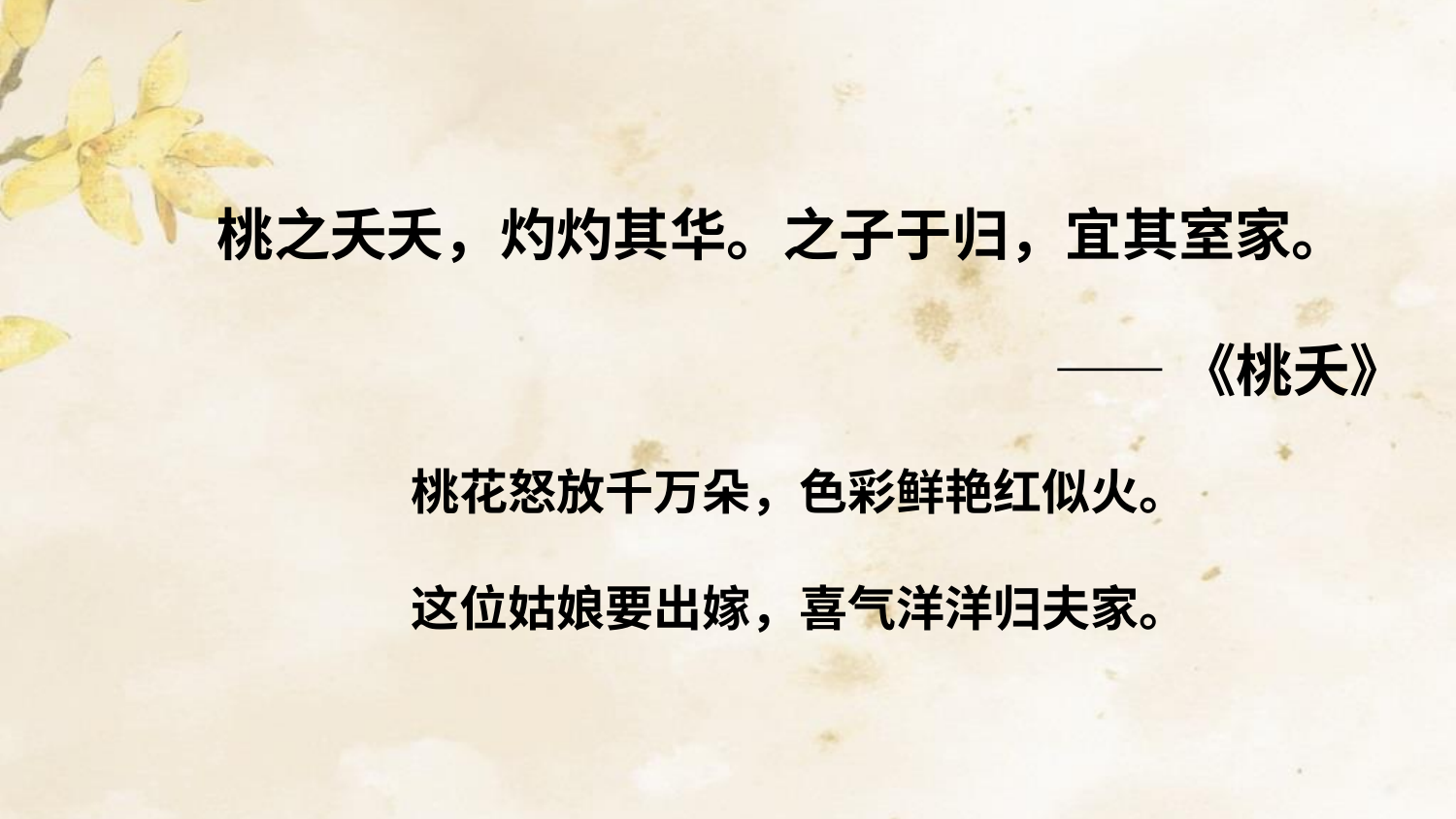

桃之夭夭，灼灼其华。之子于归，宜其室家。
——《桃夭》
        桃花怒放千万朵，色彩鲜艳红似火。
        这位姑娘要出嫁，喜气洋洋归夫家。